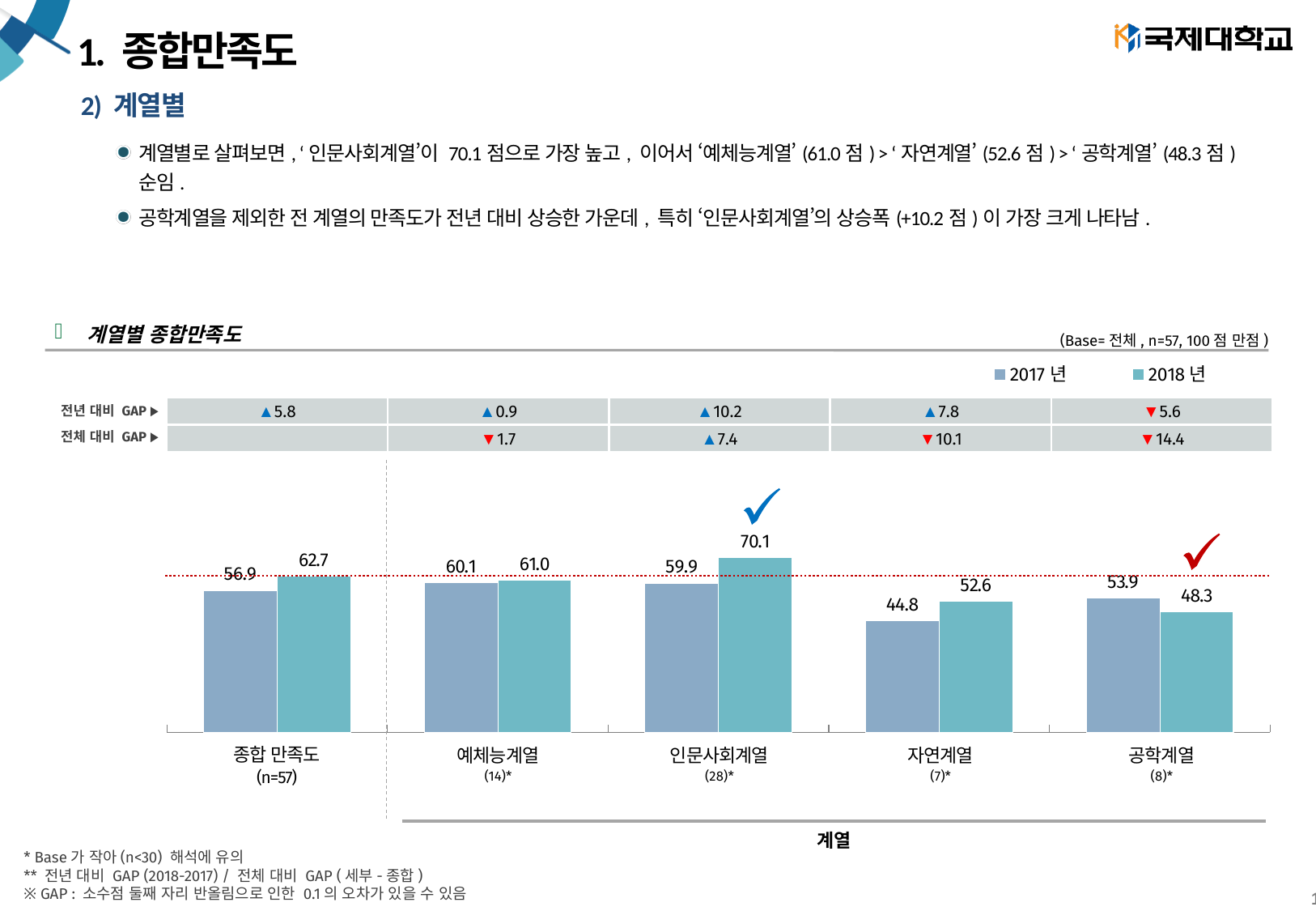

# 1. 종합만족도
2) 계열별
계열별로 살펴보면, ‘인문사회계열’이 70.1점으로 가장 높고, 이어서 ‘예체능계열’(61.0점) > ‘자연계열’(52.6점) > ‘공학계열’(48.3점) 순임.
공학계열을 제외한 전 계열의 만족도가 전년 대비 상승한 가운데, 특히 ‘인문사회계열’의 상승폭(+10.2점)이 가장 크게 나타남.
계열별 종합만족도
(Base=전체, n=57, 100점 만점)

### Chart

| Category | 2017년 | 2018년 |
|---|---|---|
| 전체 | 56.9468272476901 | 62.6534913673189 |
| 예체능계열 | 60.149797453703705 | 61.03458049868839 |
| 인문사회계열 | 59.861122081043966 | 70.06827522670348 |
| 자연계열 | 44.84402636054421 | 52.60331632678632 |
| 공학계열 | 53.902732049851195 | 48.32874504004218 |
| ▲5.8 | ▲0.9 | ▲10.2 | ▲7.8 | ▼5.6 |
| --- | --- | --- | --- | --- |
|  | ▼1.7 | ▲7.4 | ▼10.1 | ▼14.4 |
전년 대비 GAP ▶
전체 대비 GAP ▶

| 종합 만족도 | 예체능계열 | 인문사회계열 | 자연계열 | 공학계열 |
| --- | --- | --- | --- | --- |
| (n=57) | (14)\* | (28)\* | (7)\* | (8)\* |
| 계열 |
| --- |
* Base가 작아(n<30) 해석에 유의
** 전년 대비 GAP (2018-2017) / 전체 대비 GAP (세부-종합)
※ GAP : 소수점 둘째 자리 반올림으로 인한 0.1의 오차가 있을 수 있음